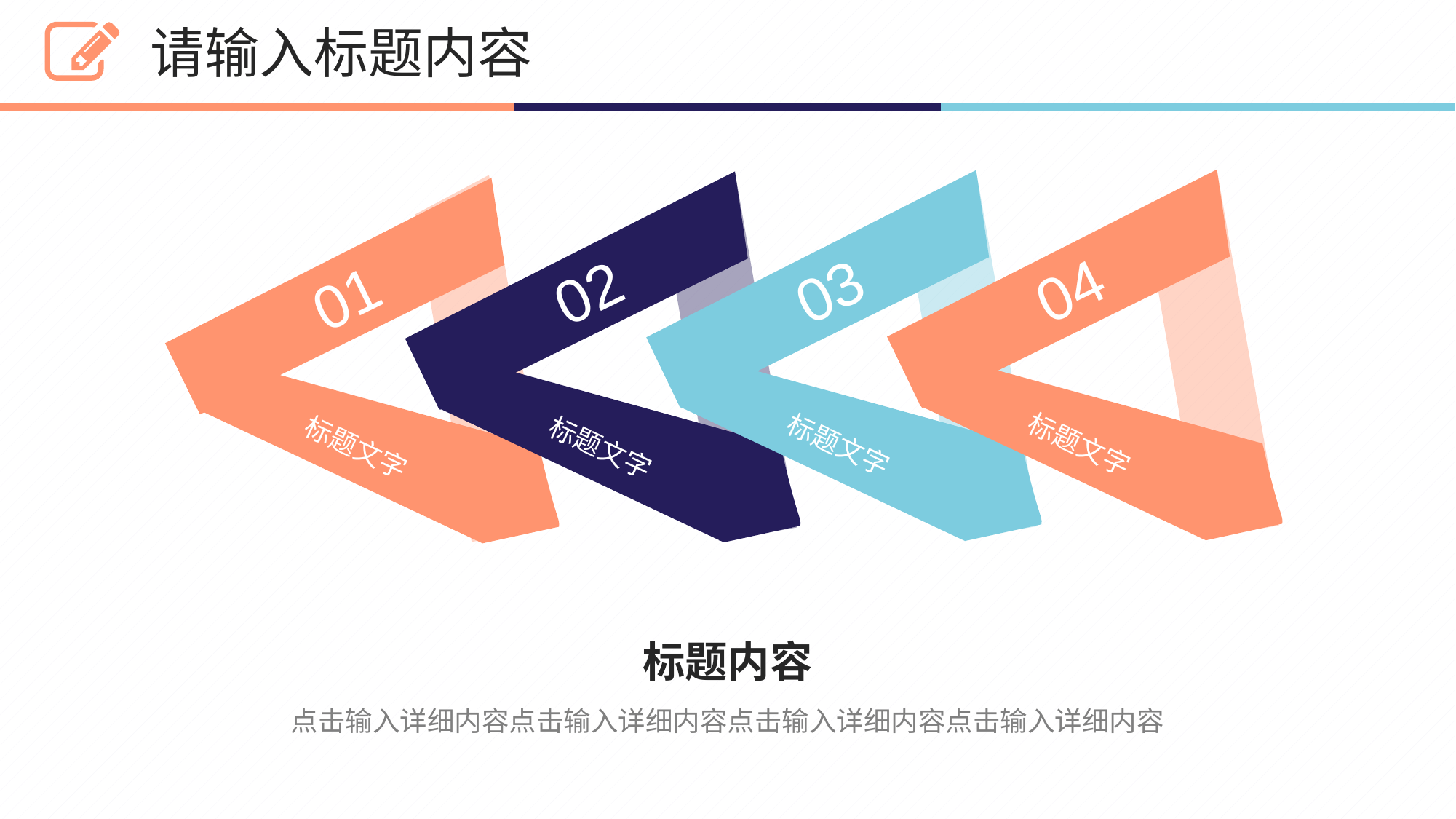

请输入标题内容

04
03
02
01

标题文字
标题文字
标题文字
标题文字
标题内容
点击输入详细内容点击输入详细内容点击输入详细内容点击输入详细内容